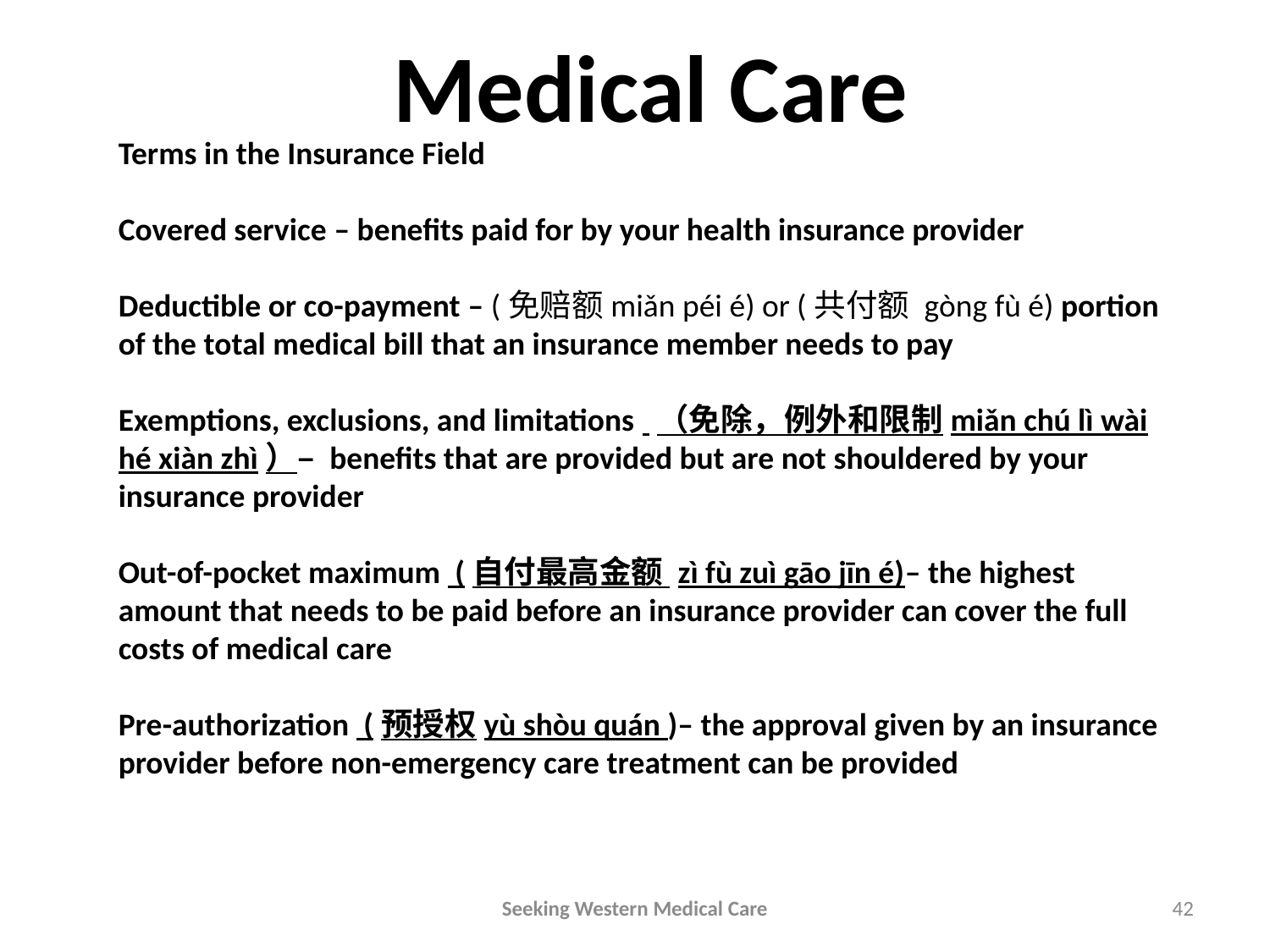

Medical Care
Terms in the Insurance Field

Covered service – benefits paid for by your health insurance provider

Deductible or co-payment – (免赔额miǎn péi é) or (共付额 gòng fù é) portion of the total medical bill that an insurance member needs to pay

Exemptions, exclusions, and limitations  （免除，例外和限制miǎn chú lì wài hé xiàn zhì）– benefits that are provided but are not shouldered by your insurance provider

Out-of-pocket maximum  (自付最高金额 zì fù zuì gāo jīn é)– the highest amount that needs to be paid before an insurance provider can cover the full costs of medical care

Pre-authorization  (预授权yù shòu quán )– the approval given by an insurance provider before non-emergency care treatment can be provided
Seeking Western Medical Care
42